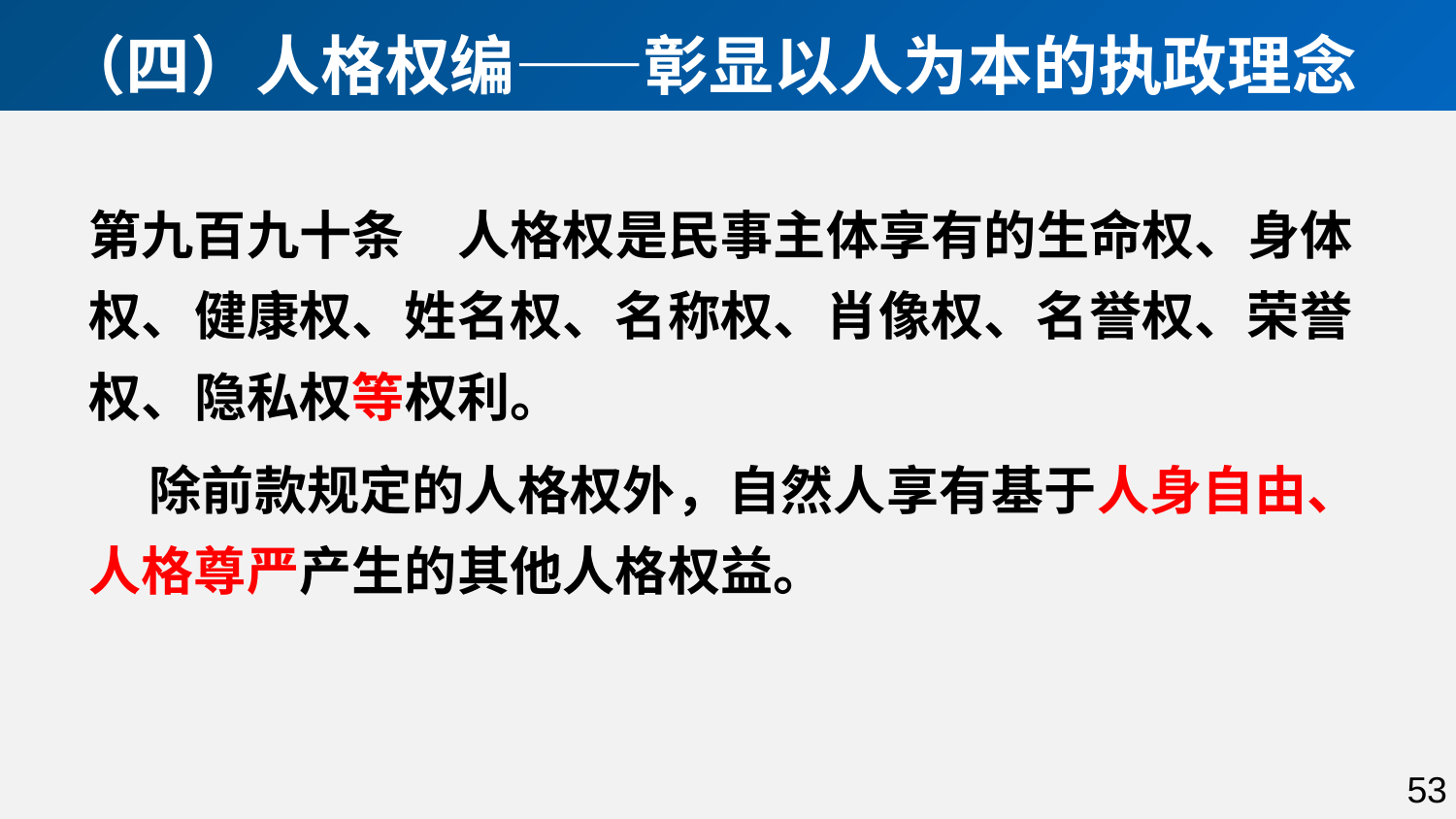

# （四）人格权编——彰显以人为本的执政理念
第九百九十条  人格权是民事主体享有的生命权、身体权、健康权、姓名权、名称权、肖像权、名誉权、荣誉权、隐私权等权利。
    除前款规定的人格权外，自然人享有基于人身自由、人格尊严产生的其他人格权益。

53